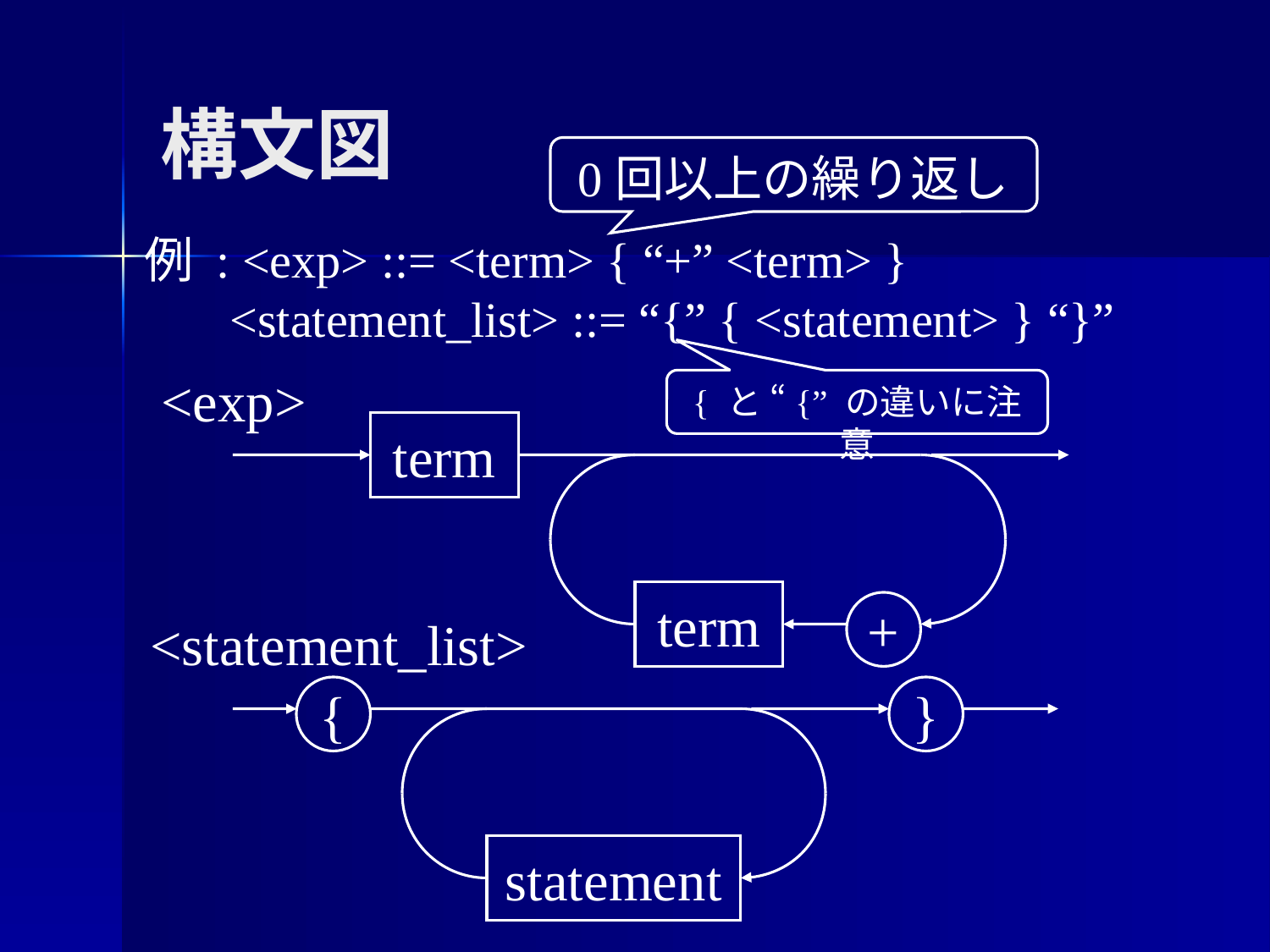

# 構文図
0回以上の繰り返し
例 : <exp> ::= <term> { “+” <term> }
       <statement_list> ::= “{” { <statement> } “}”
<exp>
{ と “{” の違いに注意
term

+
term

<statement_list>
{

}

statement